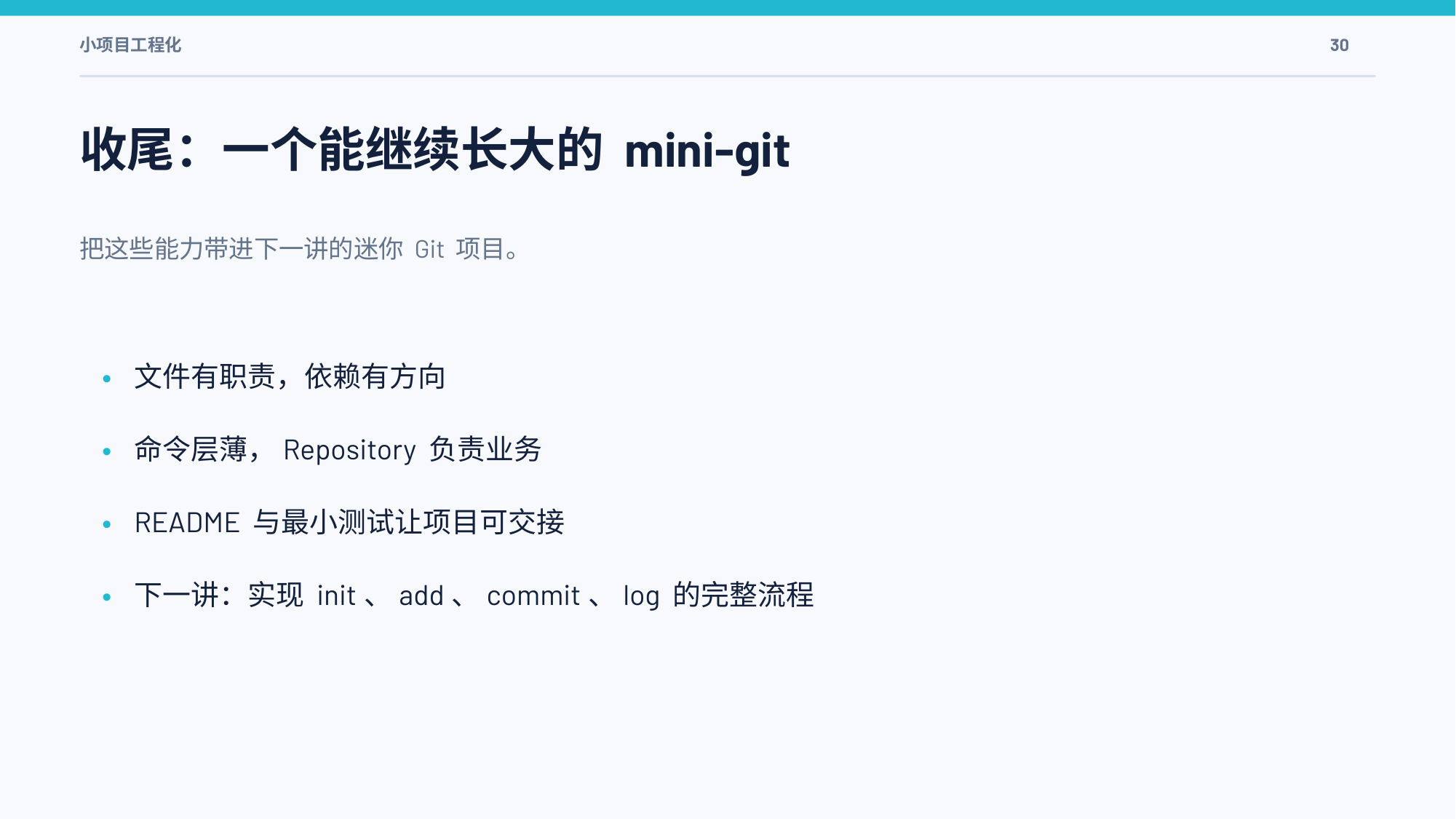

小项目工程化
30

收尾：一个能继续长大的 mini-git
把这些能力带进下一讲的迷你 Git 项目。
•
文件有职责，依赖有方向
•
命令层薄，Repository 负责业务
•
README 与最小测试让项目可交接
•
下一讲：实现 init、add、commit、log 的完整流程